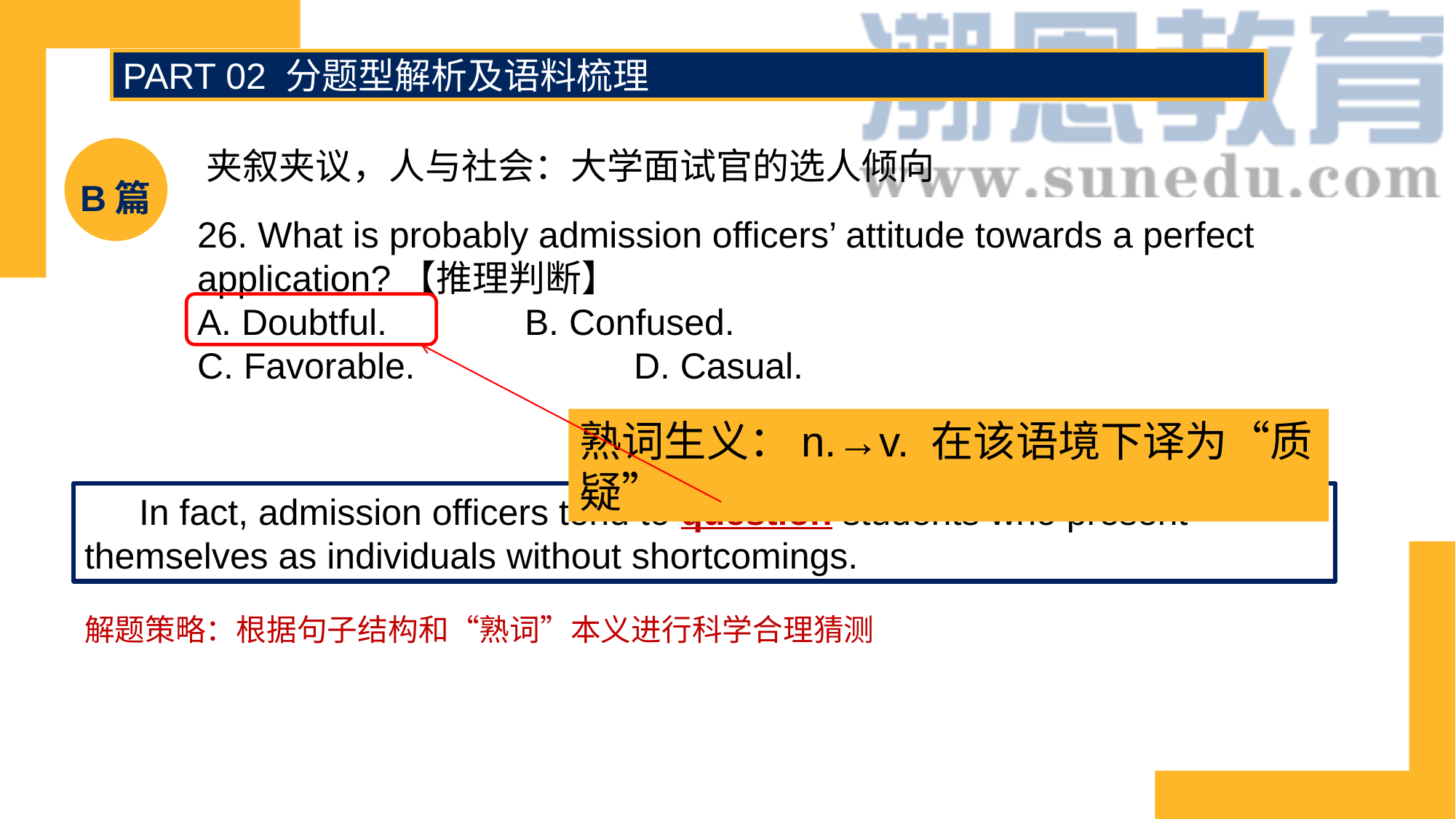

PART 02 分题型解析及语料梳理

夹叙夹议，人与社会：大学面试官的选人倾向
B篇
26. What is probably admission officers’ attitude towards a perfect application?【推理判断】
A. Doubtful. 		B. Confused.
C. Favorable. 		D. Casual.

熟词生义：n.→v. 在该语境下译为“质疑”
In fact, admission officers tend to question students who present themselves as individuals without shortcomings.

解题策略：根据句子结构和“熟词”本义进行科学合理猜测